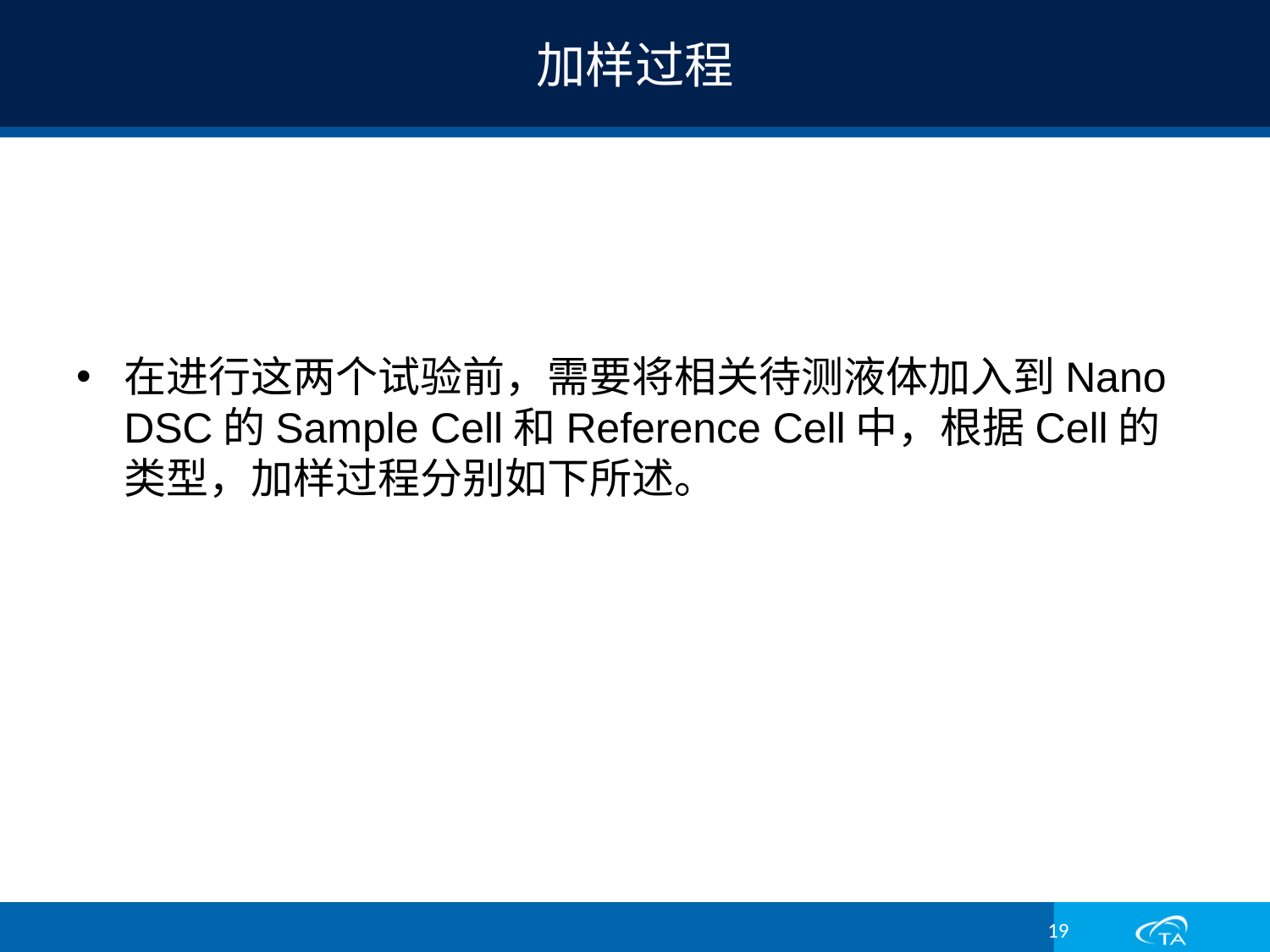

# 加样过程

在进行这两个试验前，需要将相关待测液体加入到Nano DSC的Sample Cell和Reference Cell中，根据Cell的类型，加样过程分别如下所述。

19